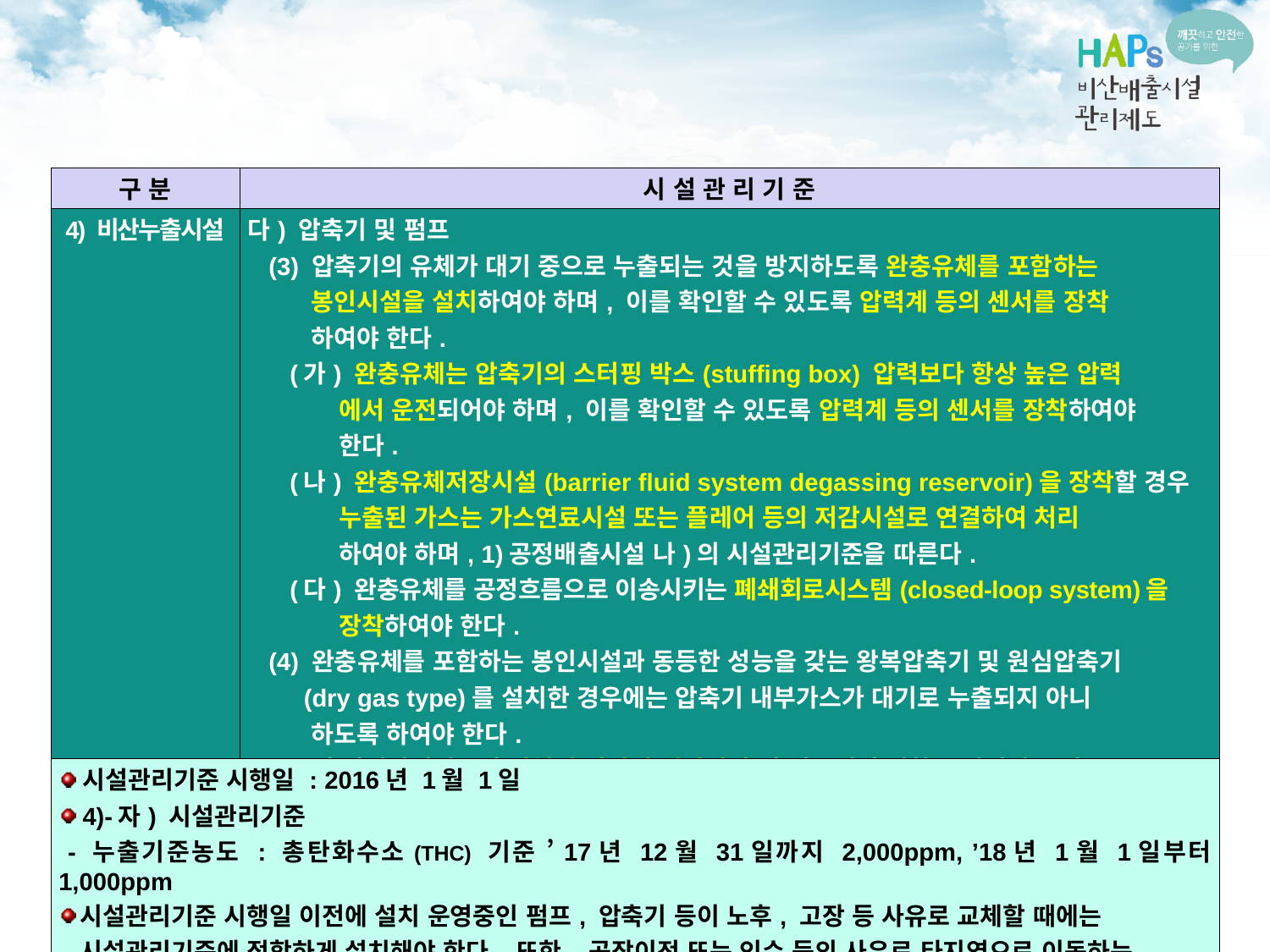

| 구 분 | 시 설 관 리 기 준 |
| --- | --- |
| 4) 비산누출시설 | 다) 압축기 및 펌프 (3) 압축기의 유체가 대기 중으로 누출되는 것을 방지하도록 완충유체를 포함하는 봉인시설을 설치하여야 하며, 이를 확인할 수 있도록 압력계 등의 센서를 장착 하여야 한다. (가) 완충유체는 압축기의 스터핑 박스(stuffing box) 압력보다 항상 높은 압력 에서 운전되어야 하며, 이를 확인할 수 있도록 압력계 등의 센서를 장착하여야 한다. (나) 완충유체저장시설(barrier fluid system degassing reservoir)을 장착할 경우 누출된 가스는 가스연료시설 또는 플레어 등의 저감시설로 연결하여 처리 하여야 하며, 1)공정배출시설 나)의 시설관리기준을 따른다. (다) 완충유체를 공정흐름으로 이송시키는 폐쇄회로시스템(closed-loop system)을 장착하여야 한다. (4) 완충유체를 포함하는 봉인시설과 동등한 성능을 갖는 왕복압축기 및 원심압축기 (dry gas type)를 설치한 경우에는 압축기 내부가스가 대기로 누출되지 아니 하도록 하여야 한다. (5) 이 시설관리기준의 시행일 이전에 설치되어 이 기준에서 정한 봉인시설 등이 갖추어지지 않은 압축기 및 펌프의 경우 측정을 통하여 자)의 누출기준을 초과하는 누출이 확인될 때에는 시설관리기준에 적합하도록 개선하여야 한다. |
| 시설관리기준 시행일 : 2016년 1월 1일 4)-자) 시설관리기준 - 누출기준농도 : 총탄화수소(THC) 기준 ’17년 12월 31일까지 2,000ppm, ’18년 1월 1일부터 1,000ppm 시설관리기준 시행일 이전에 설치 운영중인 펌프, 압축기 등이 노후, 고장 등 사유로 교체할 때에는 시설관리기준에 적합하게 설치해야 한다. 또한, 공장이전 또는 인수 등의 사유로 타지역으로 이동하는 경우에도 시설관리기준에 적합하게 설치해야 한다. |
| --- |